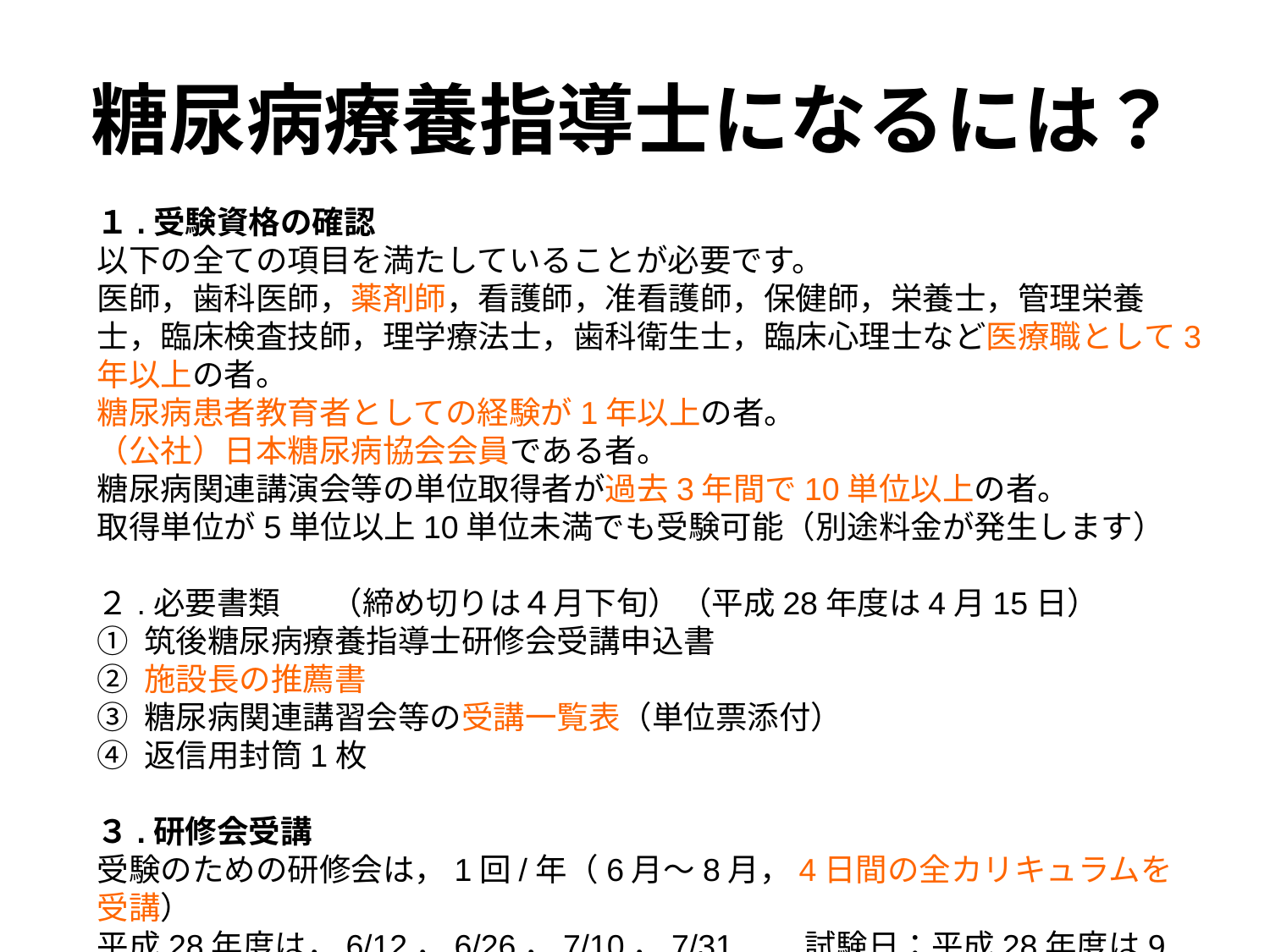

# 糖尿病療養指導士になるには？
１.受験資格の確認
以下の全ての項目を満たしていることが必要です。
医師，歯科医師，薬剤師，看護師，准看護師，保健師，栄養士，管理栄養士，臨床検査技師，理学療法士，歯科衛生士，臨床心理士など医療職として3年以上の者。
糖尿病患者教育者としての経験が1年以上の者。
（公社）日本糖尿病協会会員である者。
糖尿病関連講演会等の単位取得者が過去3年間で10単位以上の者。
取得単位が5単位以上10単位未満でも受験可能（別途料金が発生します）

２.必要書類       （締め切りは４月下旬）（平成28年度は4月15日）
① 筑後糖尿病療養指導士研修会受講申込書
② 施設長の推薦書
③ 糖尿病関連講習会等の受講一覧表（単位票添付）
④ 返信用封筒1枚

３.研修会受講
受験のための研修会は，1回/年（6月～8月，4日間の全カリキュラムを受講）
平成28年度は，6/12，6/26，7/10，7/31　　試験日：平成28年度は9月4日
http://lcde-chisaga.jp/